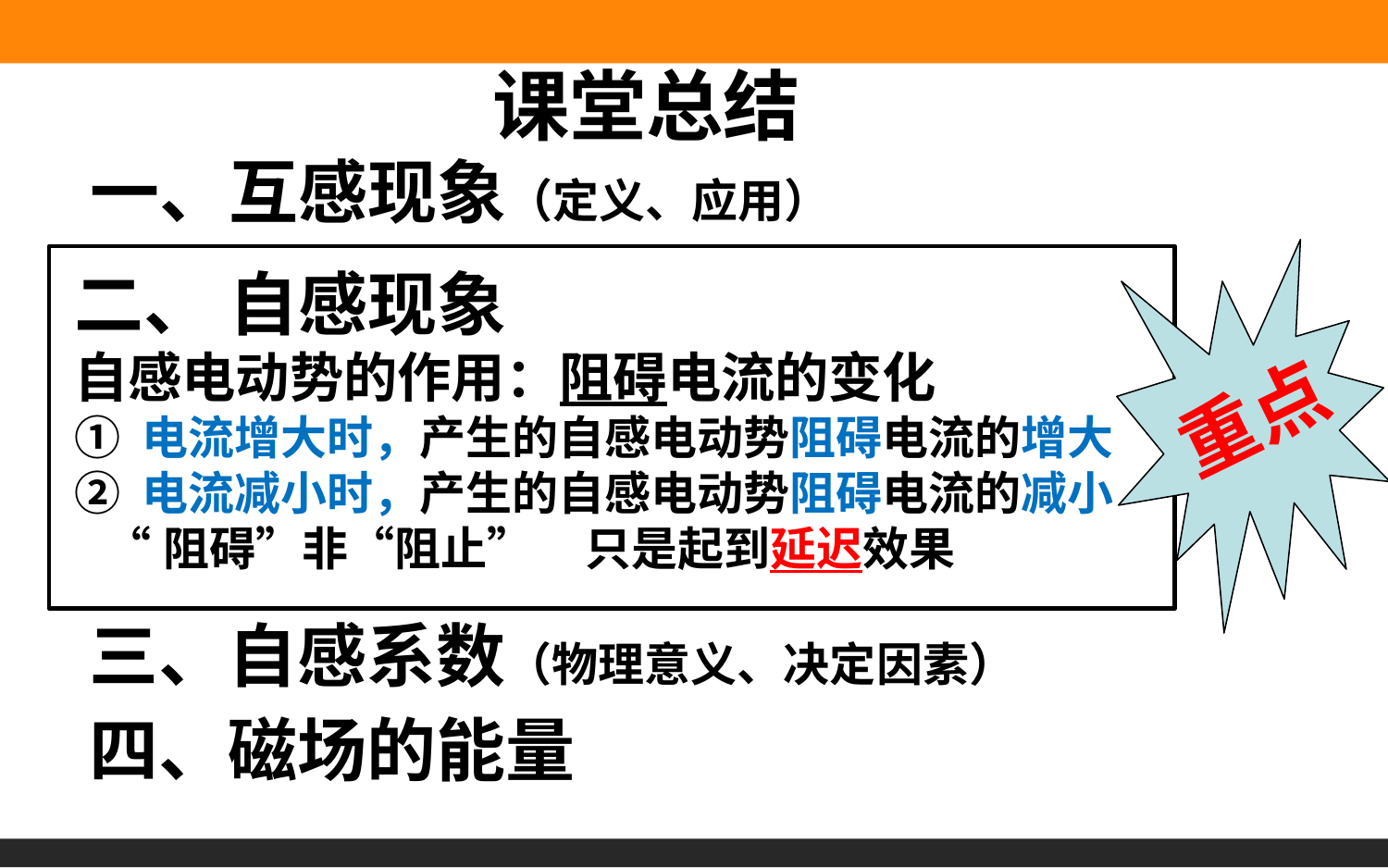

课堂总结
一、互感现象（定义、应用）

重点
二、 自感现象
自感电动势的作用：阻碍电流的变化
① 电流增大时，产生的自感电动势阻碍电流的增大
② 电流减小时，产生的自感电动势阻碍电流的减小
   “阻碍”非“阻止”     只是起到延迟效果

三、自感系数（物理意义、决定因素）
四、磁场的能量